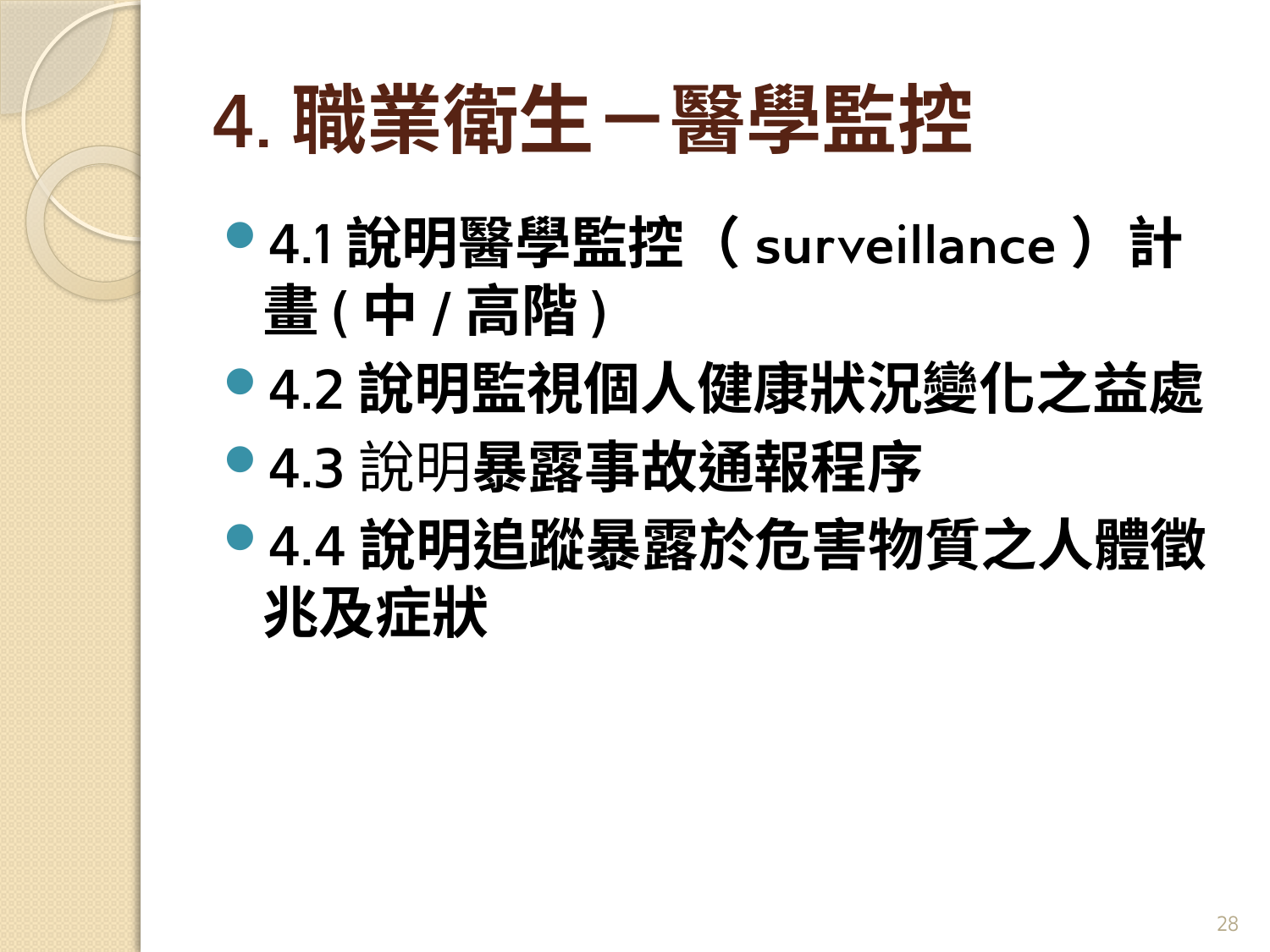

# 4.職業衛生－醫學監控
4.1說明醫學監控（surveillance）計畫(中/高階)
4.2說明監視個人健康狀況變化之益處
4.3說明暴露事故通報程序
4.4說明追蹤暴露於危害物質之人體徵兆及症狀

28